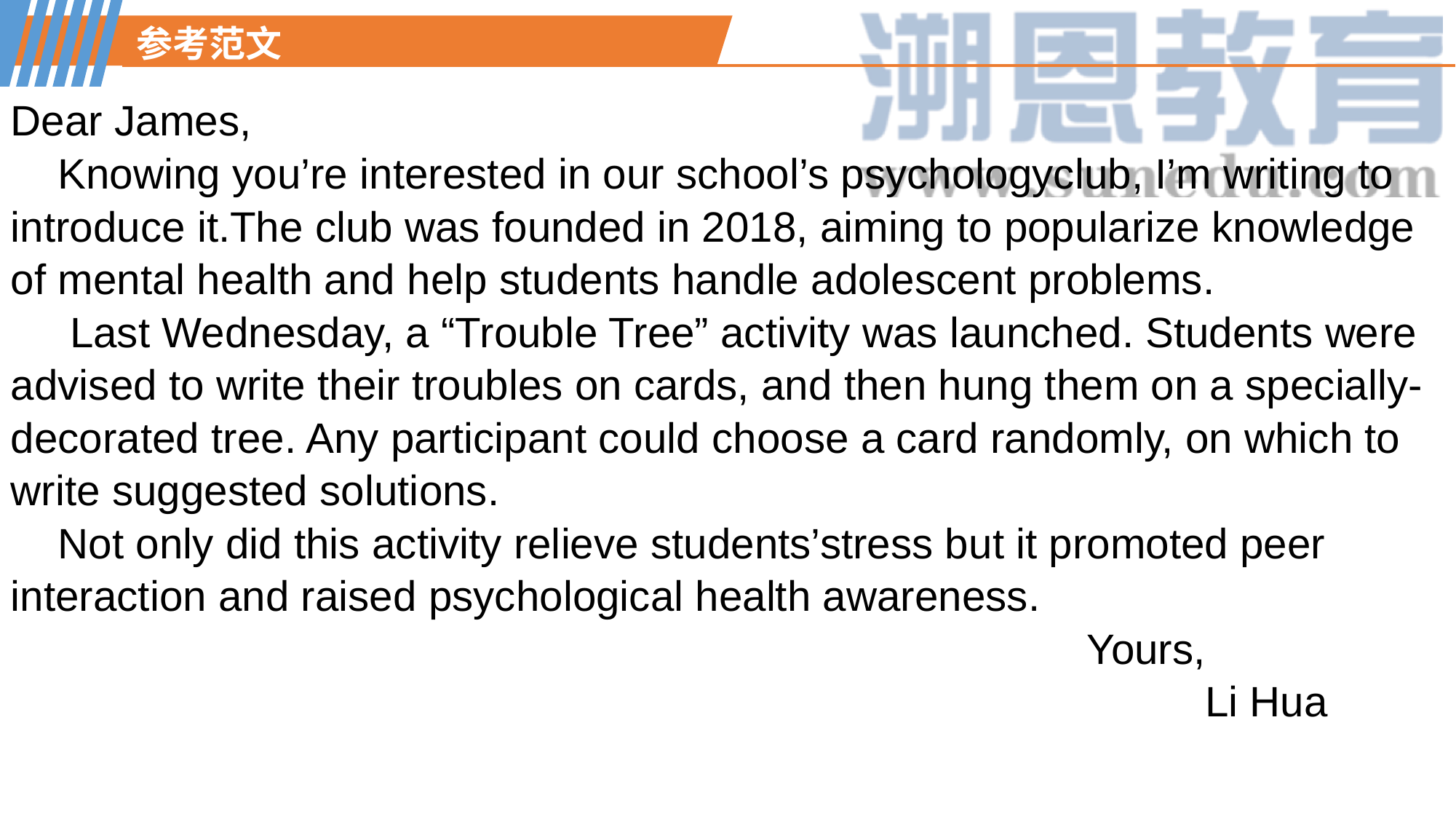

参考范文
Dear James,
    Knowing you’re interested in our school’s psychologyclub, I’m writing to introduce it.The club was founded in 2018, aiming to popularize knowledge of mental health and help students handle adolescent problems.
     Last Wednesday, a “Trouble Tree” activity was launched. Students were advised to write their troubles on cards, and then hung them on a specially-decorated tree. Any participant could choose a card randomly, on which to write suggested solutions.
    Not only did this activity relieve students’stress but it promoted peer interaction and raised psychological health awareness.
                                                                                           Yours,
                                                                                                     Li Hua